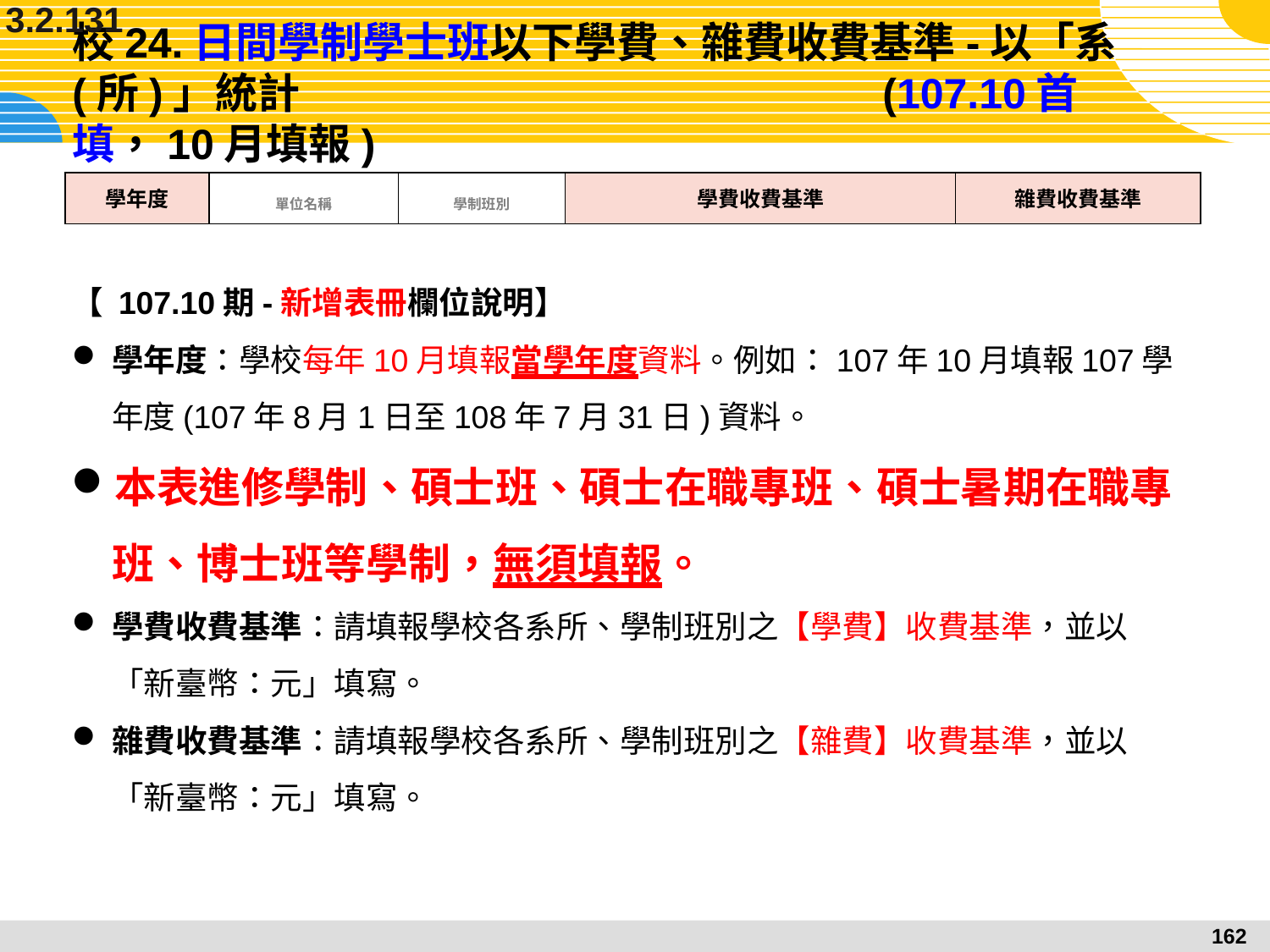

3.2.131
# 校24.日間學制學士班以下學費、雜費收費基準-以「系(所)」統計					    (107.10首填，10月填報)
| 學年度 | 單位名稱 | 學制班別 | 學費收費基準 | 雜費收費基準 |
| --- | --- | --- | --- | --- |
【 107.10期-新增表冊欄位說明】
學年度：學校每年10月填報當學年度資料。例如：107年10月填報107學年度(107年8月1日至108年7月31日)資料。
本表進修學制、碩士班、碩士在職專班、碩士暑期在職專班、博士班等學制，無須填報。
學費收費基準：請填報學校各系所、學制班別之【學費】收費基準，並以「新臺幣：元」填寫。
雜費收費基準：請填報學校各系所、學制班別之【雜費】收費基準，並以「新臺幣：元」填寫。